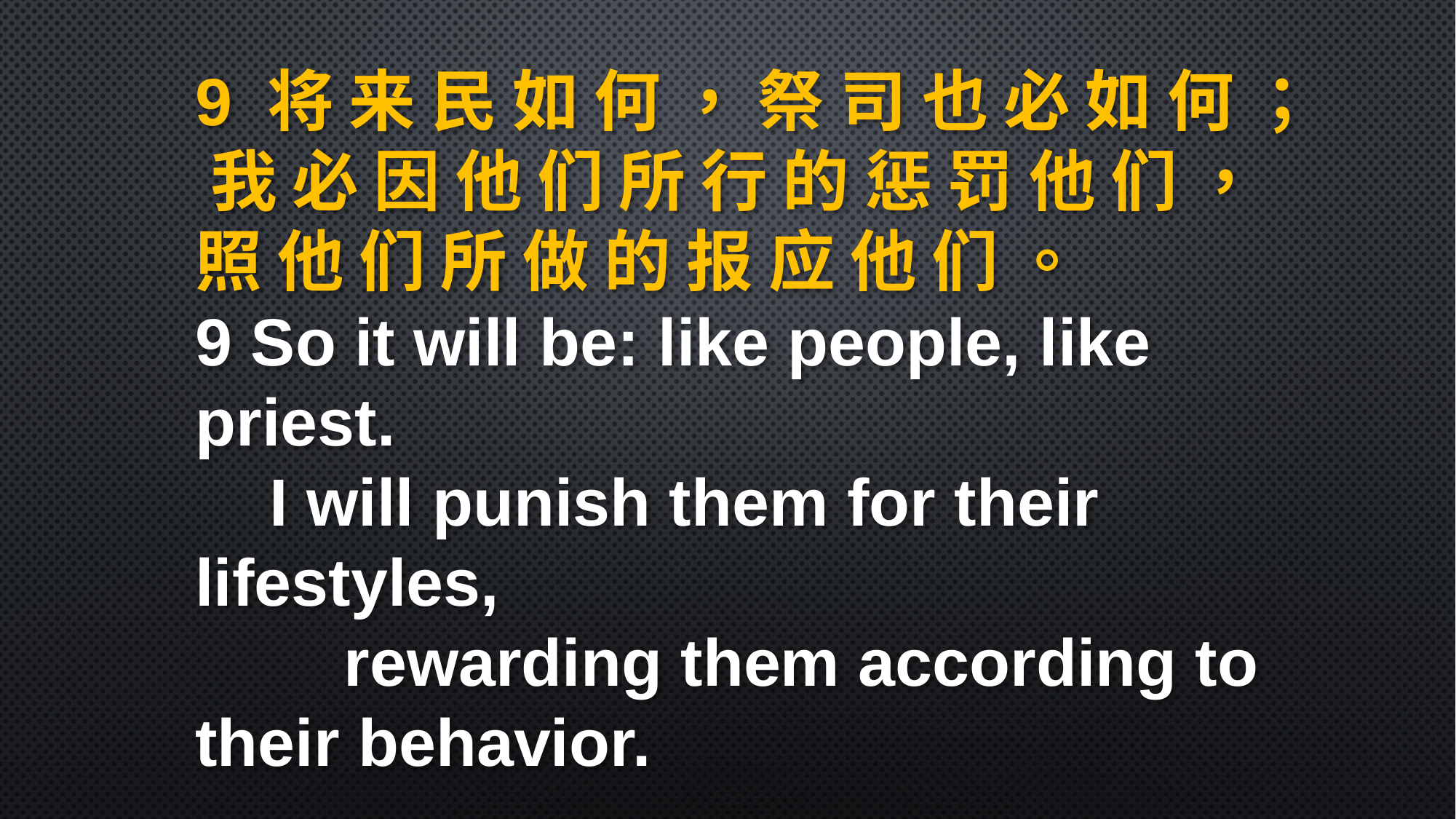

9 将 来 民 如 何 ， 祭 司 也 必 如 何 ； 我 必 因 他 们 所 行 的 惩 罚 他 们 ， 照 他 们 所 做 的 报 应 他 们 。
9 So it will be: like people, like priest.
    I will punish them for their lifestyles,
        rewarding them according to their behavior.